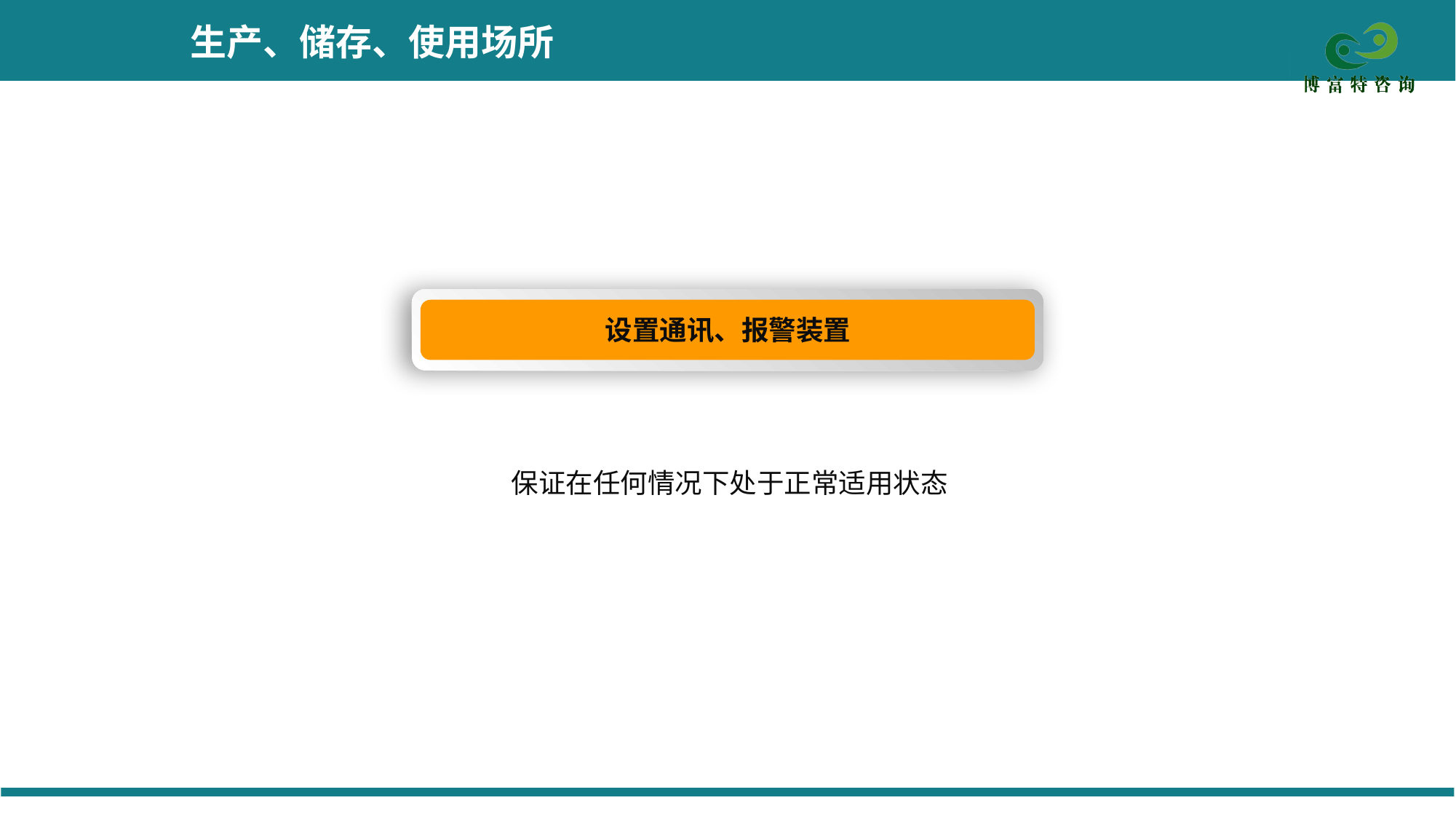

生产、储存、使用场所

设置通讯、报警装置
# 保证在任何情况下处于正常适用状态